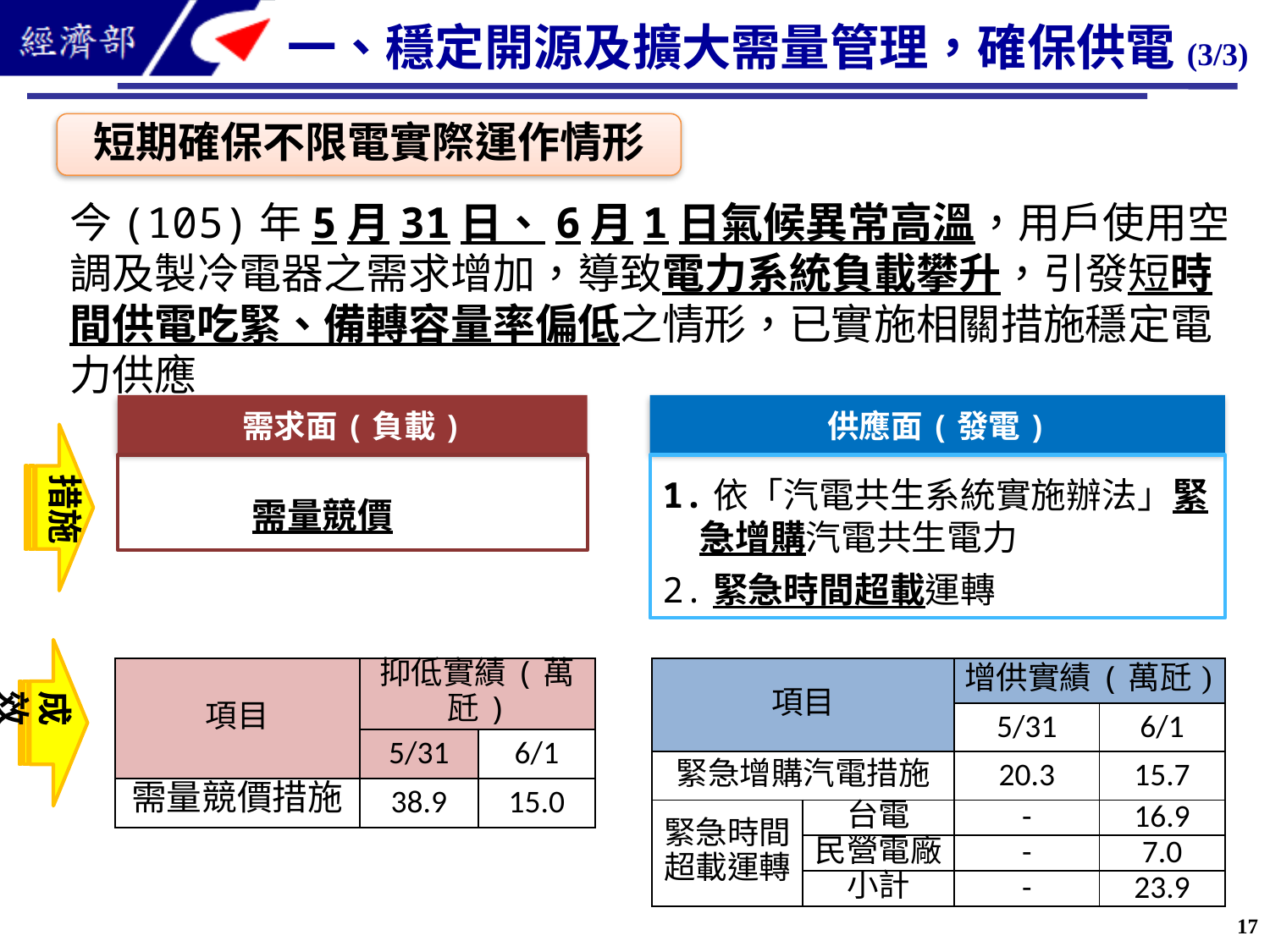

一、穩定開源及擴大需量管理，確保供電(3/3)

短期確保不限電實際運作情形
今(105)年5月31日、6月1日氣候異常高溫，用戶使用空調及製冷電器之需求增加，導致電力系統負載攀升，引發短時間供電吃緊、備轉容量率偏低之情形，已實施相關措施穩定電力供應
供應面(發電)
需求面(負載)

措施
1.依「汽電共生系統實施辦法」緊急增購汽電共生電力
2.緊急時間超載運轉
需量競價

| 項目 |  | 增供實績(萬瓩) |  |
| --- | --- | --- | --- |
|  |  | 5/31 | 6/1 |
| 緊急增購汽電措施 |  | 20.3 | 15.7 |
| 緊急時間超載運轉 | 台電 | - | 16.9 |
|  | 民營電廠 | - | 7.0 |
|  | 小計 | - | 23.9 |
| 項目 | 抑低實績(萬瓩) |  |
| --- | --- | --- |
|  | 5/31 | 6/1 |
| 需量競價措施 | 38.9 | 15.0 |
成效
17